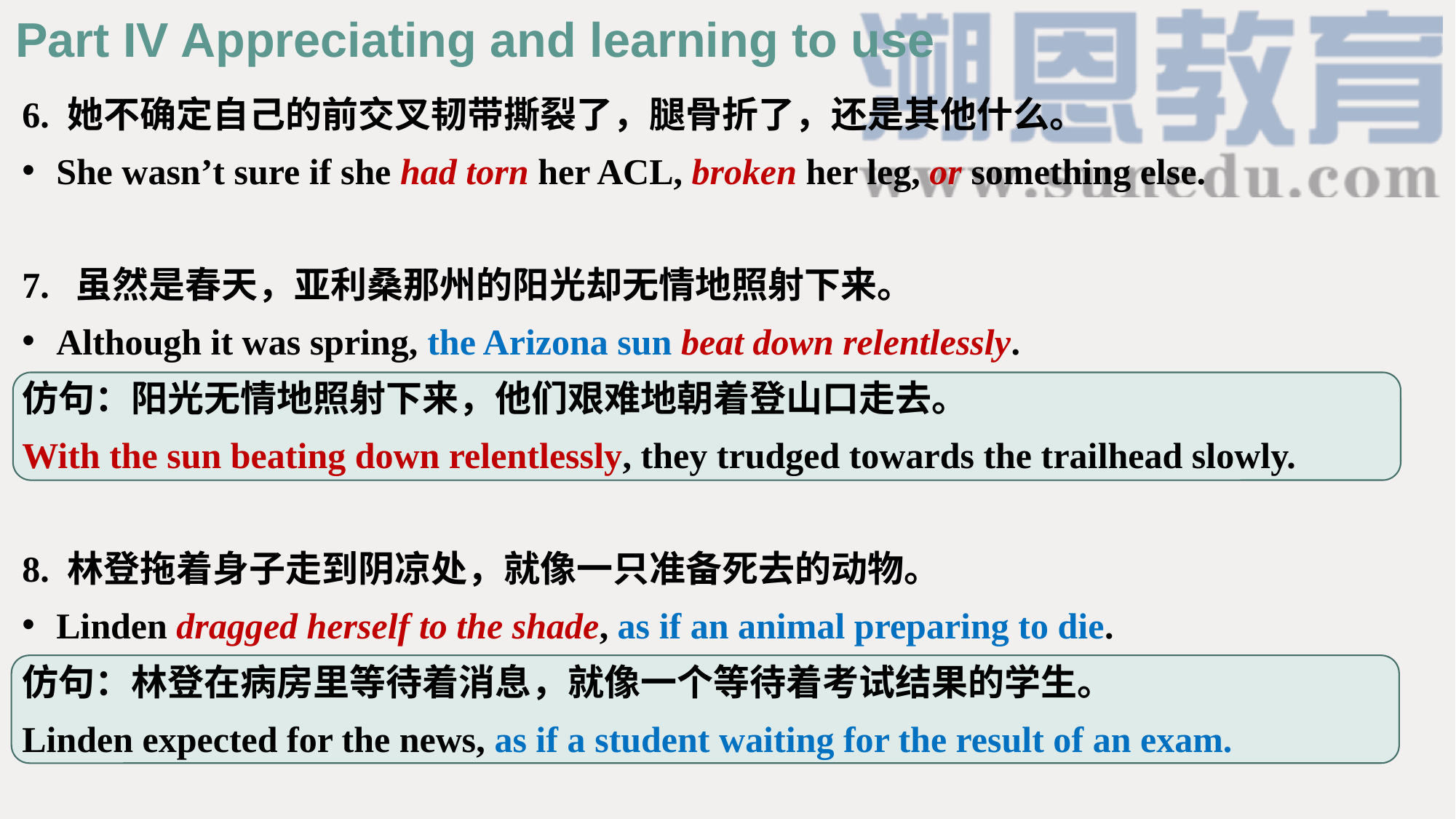

Part IV Appreciating and learning to use
6. 她不确定自己的前交叉韧带撕裂了，腿骨折了，还是其他什么。
She wasn’t sure if she had torn her ACL, broken her leg, or something else.

7.  虽然是春天，亚利桑那州的阳光却无情地照射下来。
Although it was spring, the Arizona sun beat down relentlessly.
仿句：阳光无情地照射下来，他们艰难地朝着登山口走去。
With the sun beating down relentlessly, they trudged towards the trailhead slowly.

8. 林登拖着身子走到阴凉处，就像一只准备死去的动物。
Linden dragged herself to the shade, as if an animal preparing to die.
仿句：林登在病房里等待着消息，就像一个等待着考试结果的学生。
Linden expected for the news, as if a student waiting for the result of an exam.